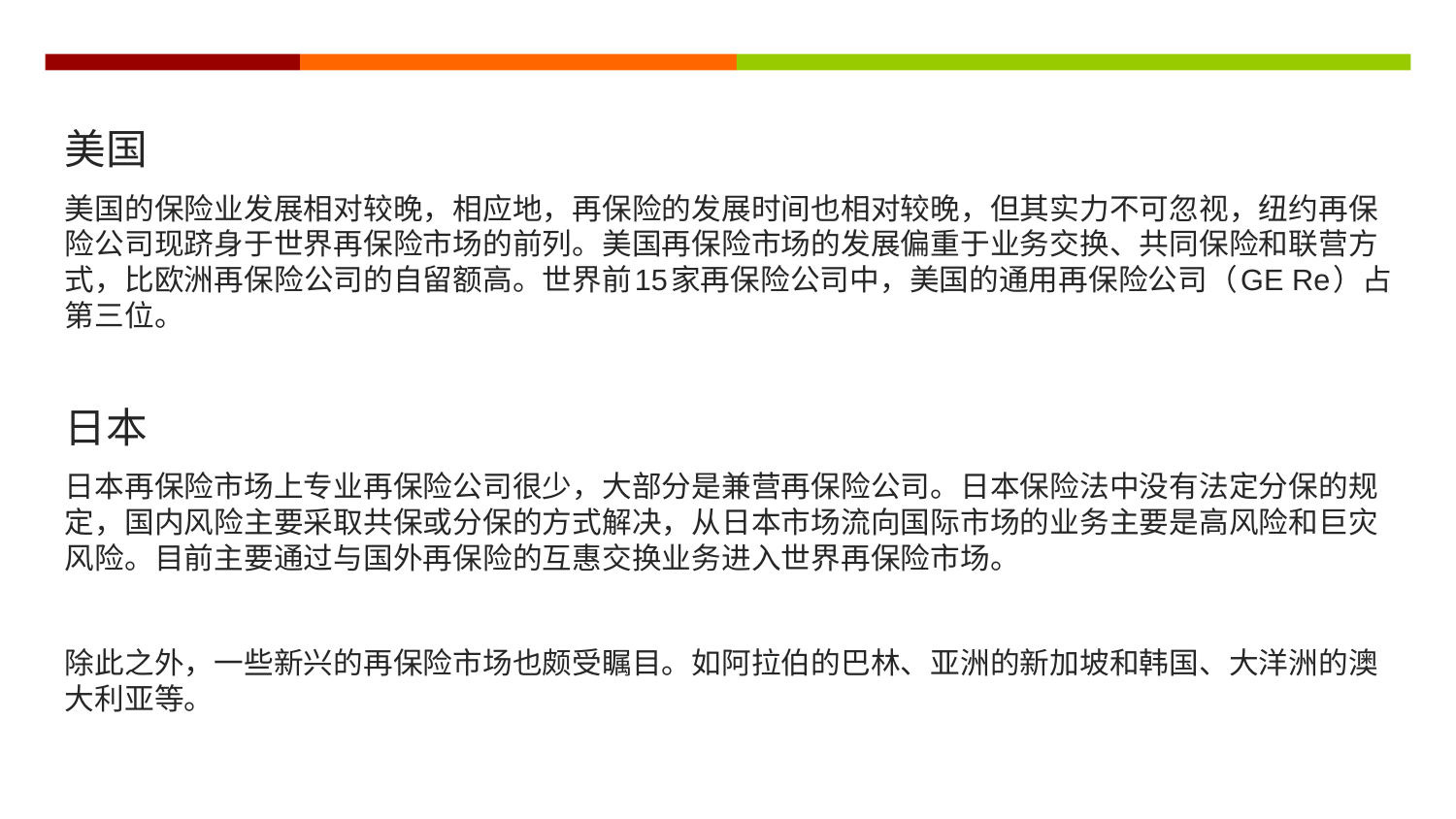

美国
美国的保险业发展相对较晚，相应地，再保险的发展时间也相对较晚，但其实力不可忽视，纽约再保险公司现跻身于世界再保险市场的前列。美国再保险市场的发展偏重于业务交换、共同保险和联营方式，比欧洲再保险公司的自留额高。世界前15家再保险公司中，美国的通用再保险公司（GE Re）占第三位。

日本
日本再保险市场上专业再保险公司很少，大部分是兼营再保险公司。日本保险法中没有法定分保的规定，国内风险主要采取共保或分保的方式解决，从日本市场流向国际市场的业务主要是高风险和巨灾风险。目前主要通过与国外再保险的互惠交换业务进入世界再保险市场。

除此之外，一些新兴的再保险市场也颇受瞩目。如阿拉伯的巴林、亚洲的新加坡和韩国、大洋洲的澳大利亚等。